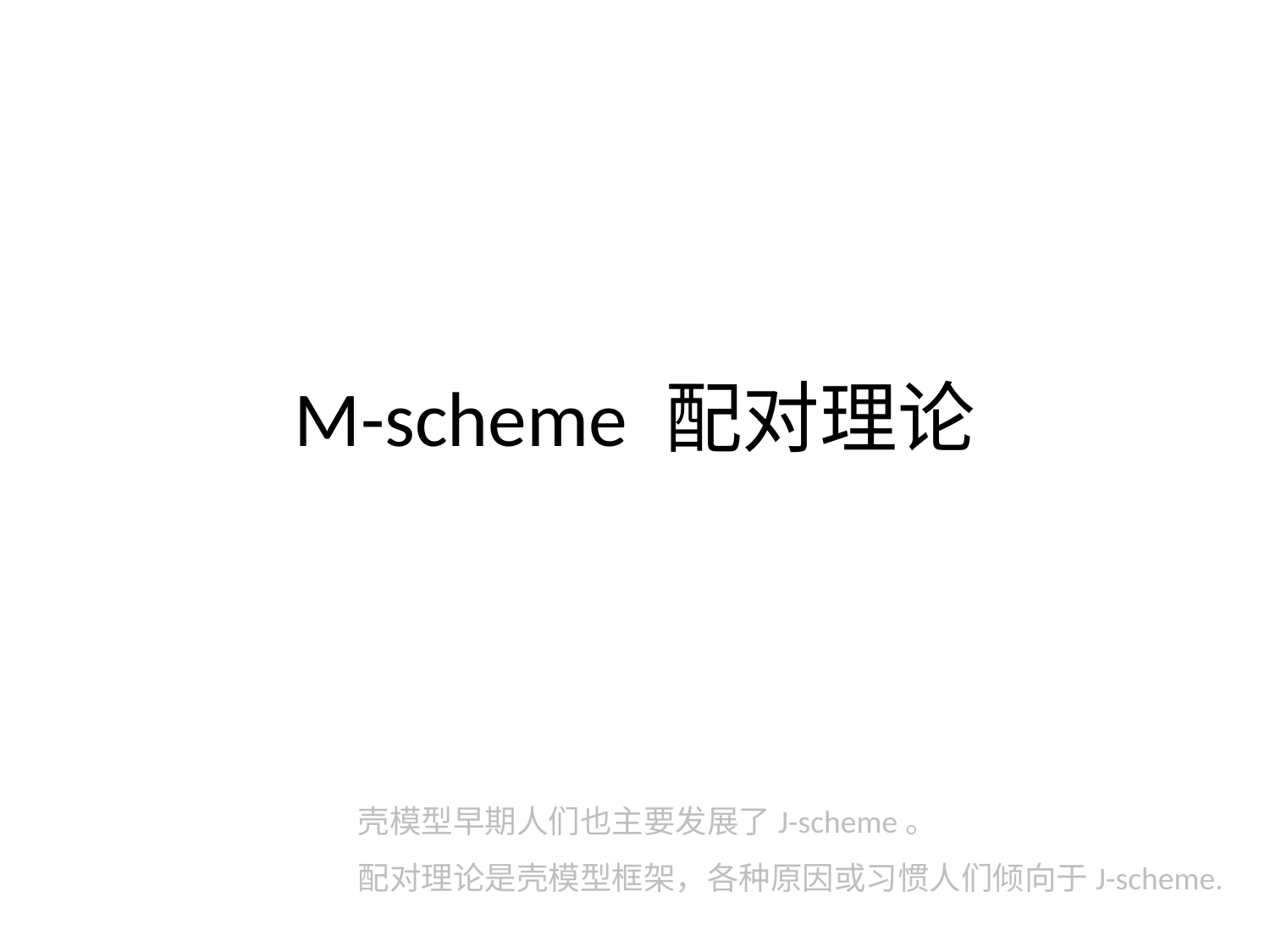

# M-scheme 配对理论
壳模型早期人们也主要发展了J-scheme。
配对理论是壳模型框架，各种原因或习惯人们倾向于J-scheme.